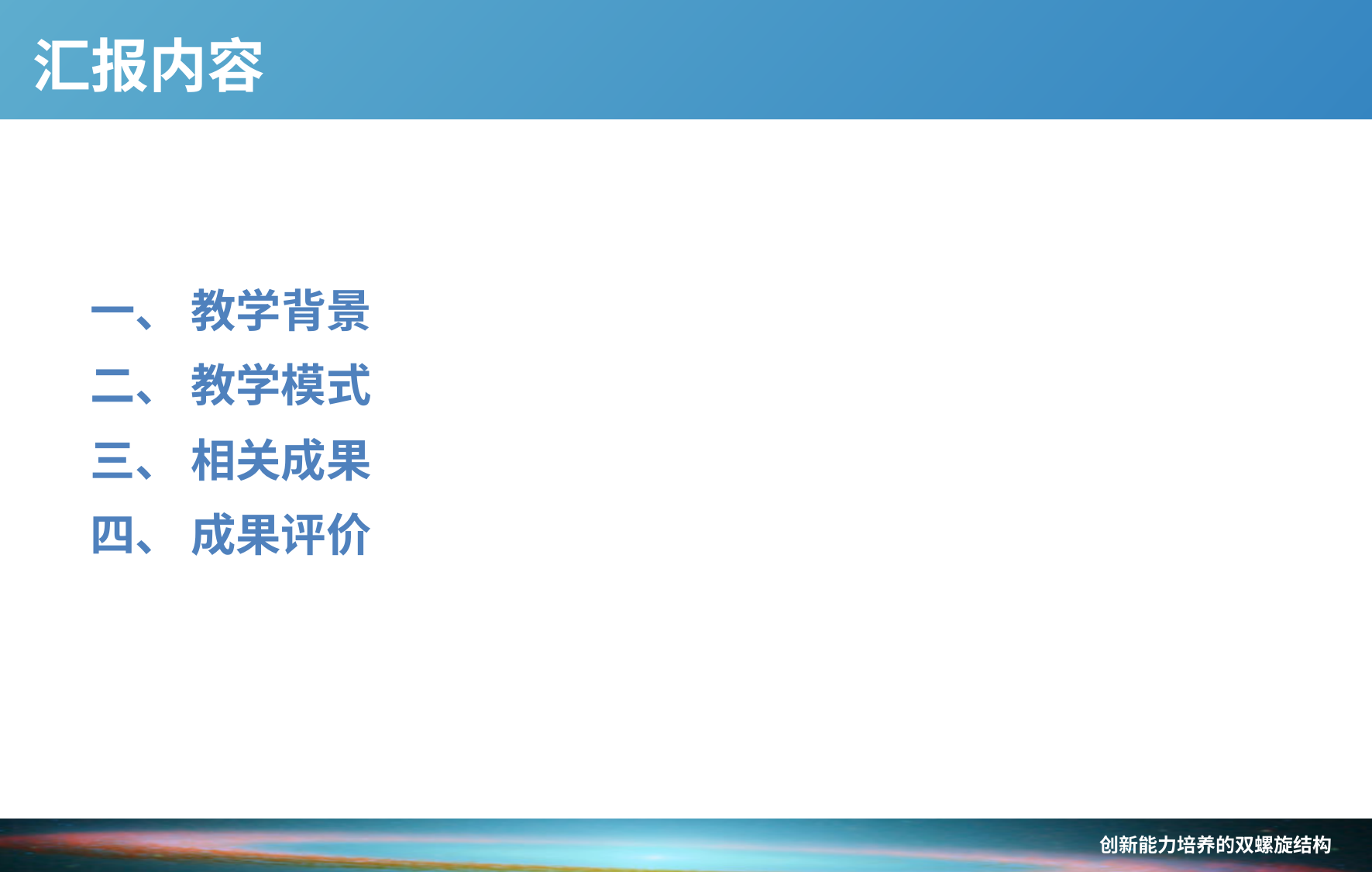

# 汇报内容

一、 教学背景
二、 教学模式
三、 相关成果
四、 成果评价
创新能力培养的双螺旋结构